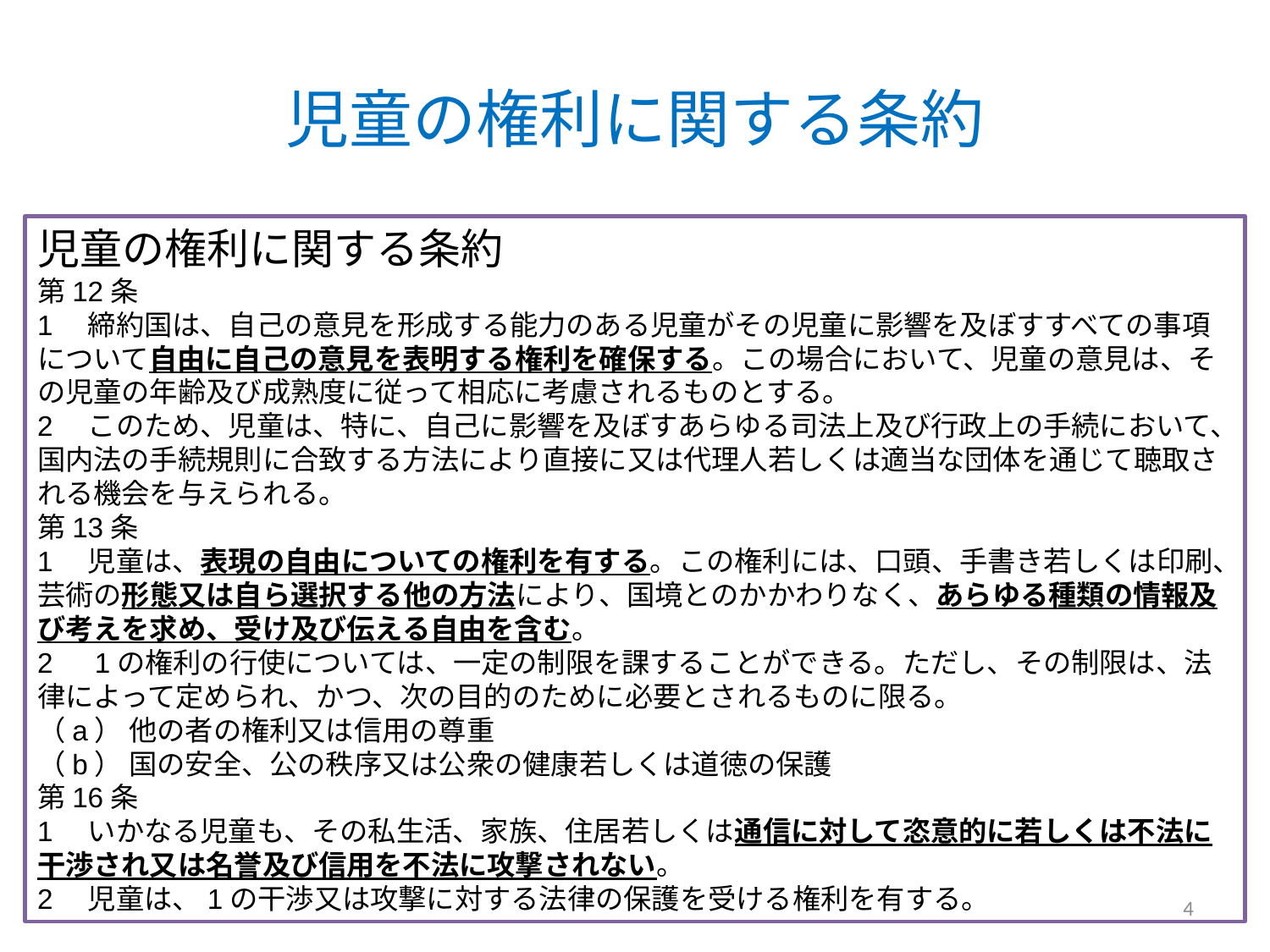

# 児童の権利に関する条約
児童の権利に関する条約
第12条
1　締約国は、自己の意見を形成する能力のある児童がその児童に影響を及ぼすすべての事項について自由に自己の意見を表明する権利を確保する。この場合において、児童の意見は、その児童の年齢及び成熟度に従って相応に考慮されるものとする。
2　このため、児童は、特に、自己に影響を及ぼすあらゆる司法上及び行政上の手続において、国内法の手続規則に合致する方法により直接に又は代理人若しくは適当な団体を通じて聴取される機会を与えられる。
第13条
1　児童は、表現の自由についての権利を有する。この権利には、口頭、手書き若しくは印刷、芸術の形態又は自ら選択する他の方法により、国境とのかかわりなく、あらゆる種類の情報及び考えを求め、受け及び伝える自由を含む。
2　1の権利の行使については、一定の制限を課することができる。ただし、その制限は、法律によって定められ、かつ、次の目的のために必要とされるものに限る。
（a） 他の者の権利又は信用の尊重
（b） 国の安全、公の秩序又は公衆の健康若しくは道徳の保護
第16条
1　いかなる児童も、その私生活、家族、住居若しくは通信に対して恣意的に若しくは不法に干渉され又は名誉及び信用を不法に攻撃されない。
2　児童は、1の干渉又は攻撃に対する法律の保護を受ける権利を有する。
4